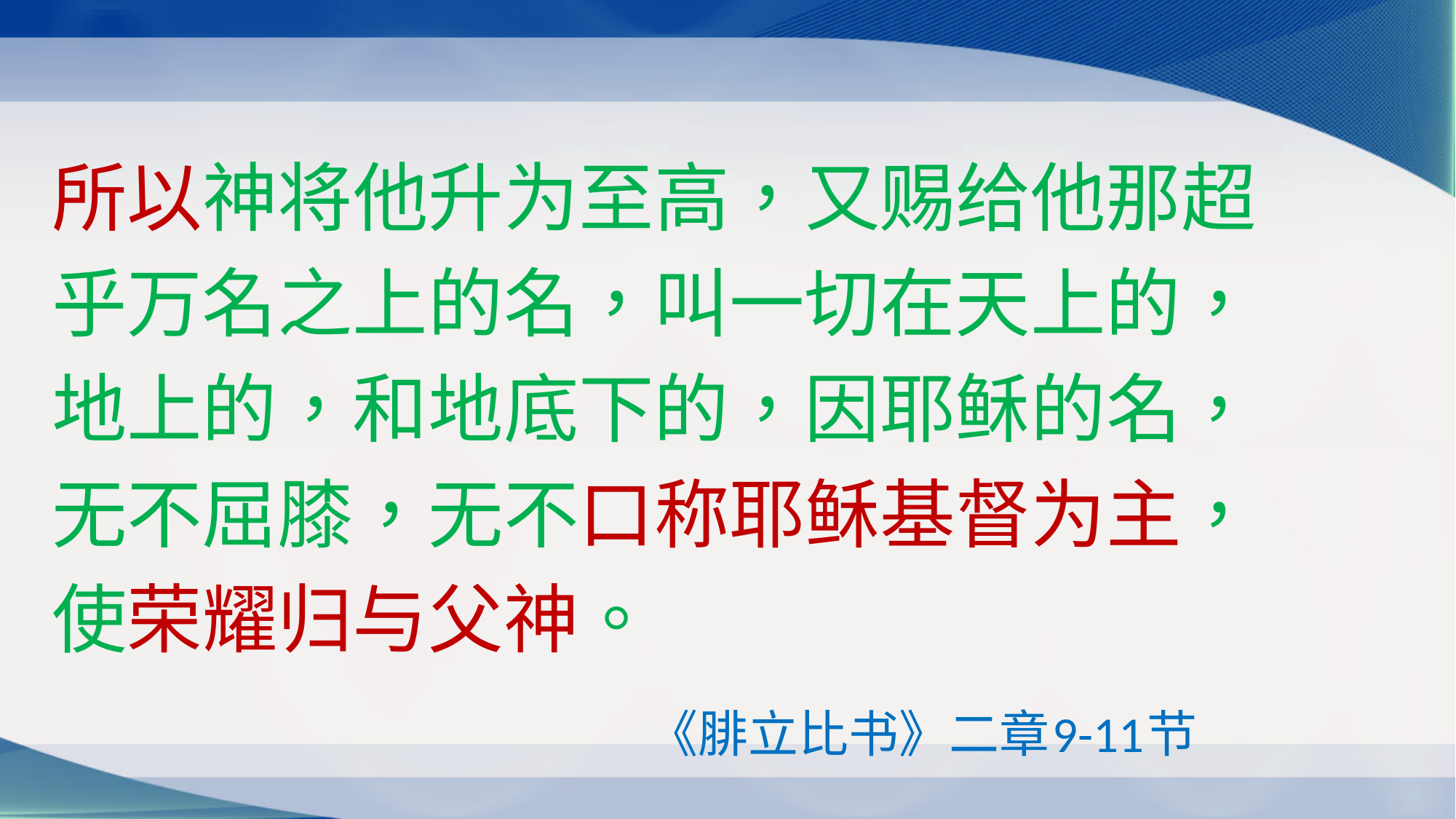

所以神将他升为至高，又赐给他那超
乎万名之上的名，叫一切在天上的，
地上的，和地底下的，因耶稣的名，
无不屈膝，无不口称耶稣基督为主，
使荣耀归与父神。
                                   《腓立比书》二章9-11节